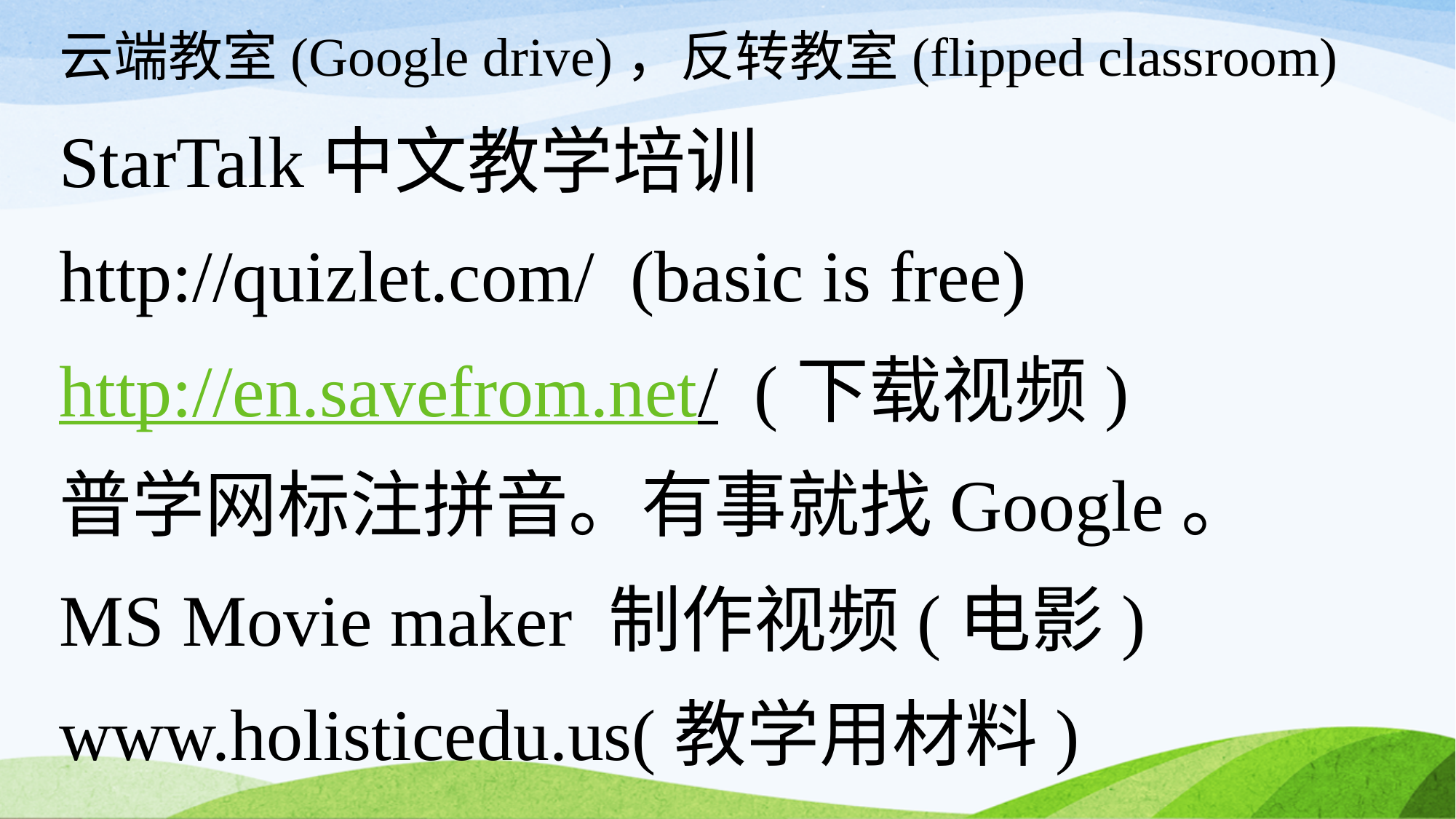

云端教室(Google drive)，反转教室(flipped classroom)
StarTalk中文教学培训
http://quizlet.com/  (basic is free)
http://en.savefrom.net/  (下载视频)
普学网标注拼音。有事就找Google。
MS Movie maker 制作视频(电影)
www.holisticedu.us(教学用材料)